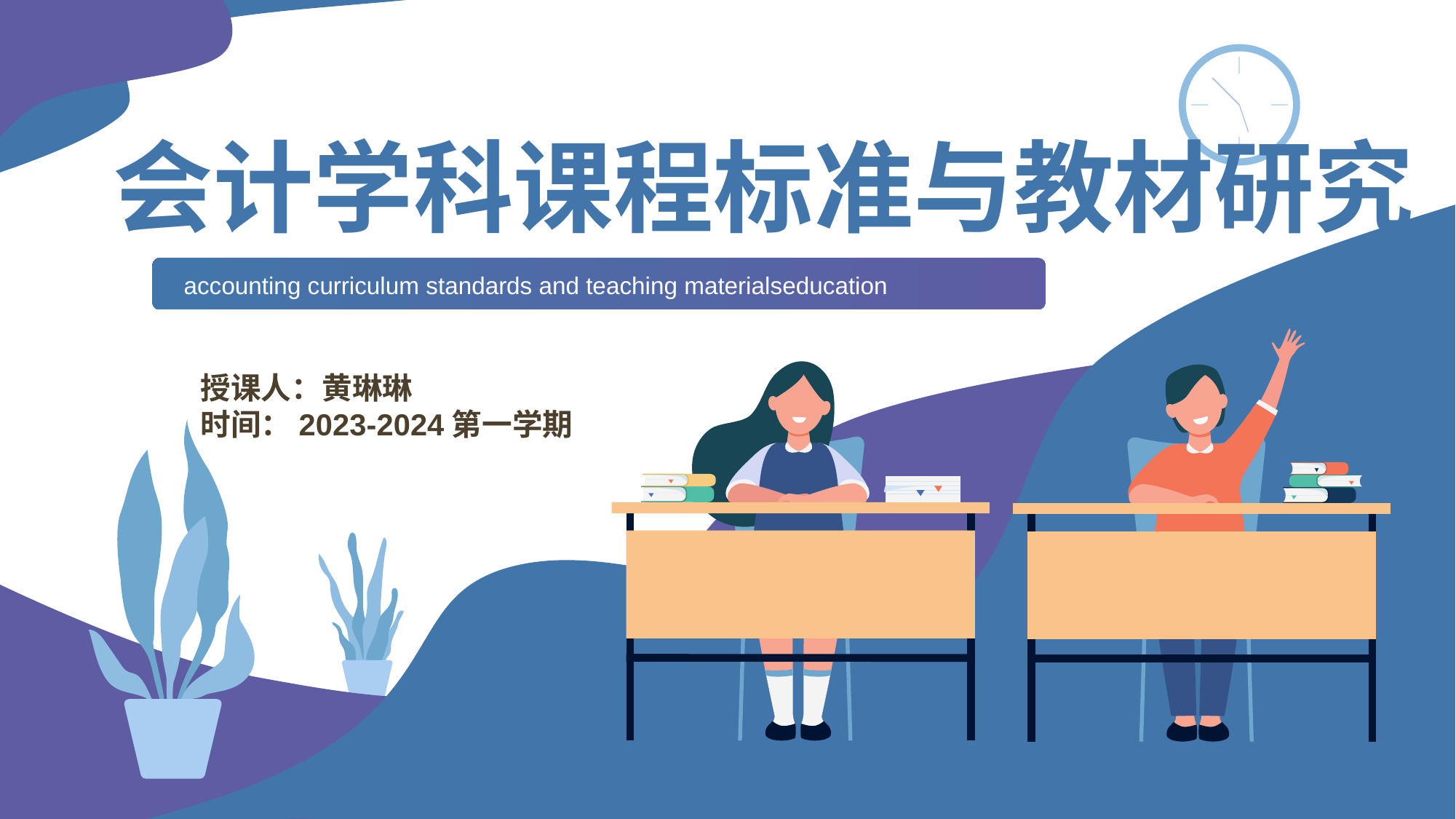

会计学科课程标准与教材研究
accounting curriculum standards and teaching materialseducation

授课人：黄琳琳
时间：2023-2024第一学期